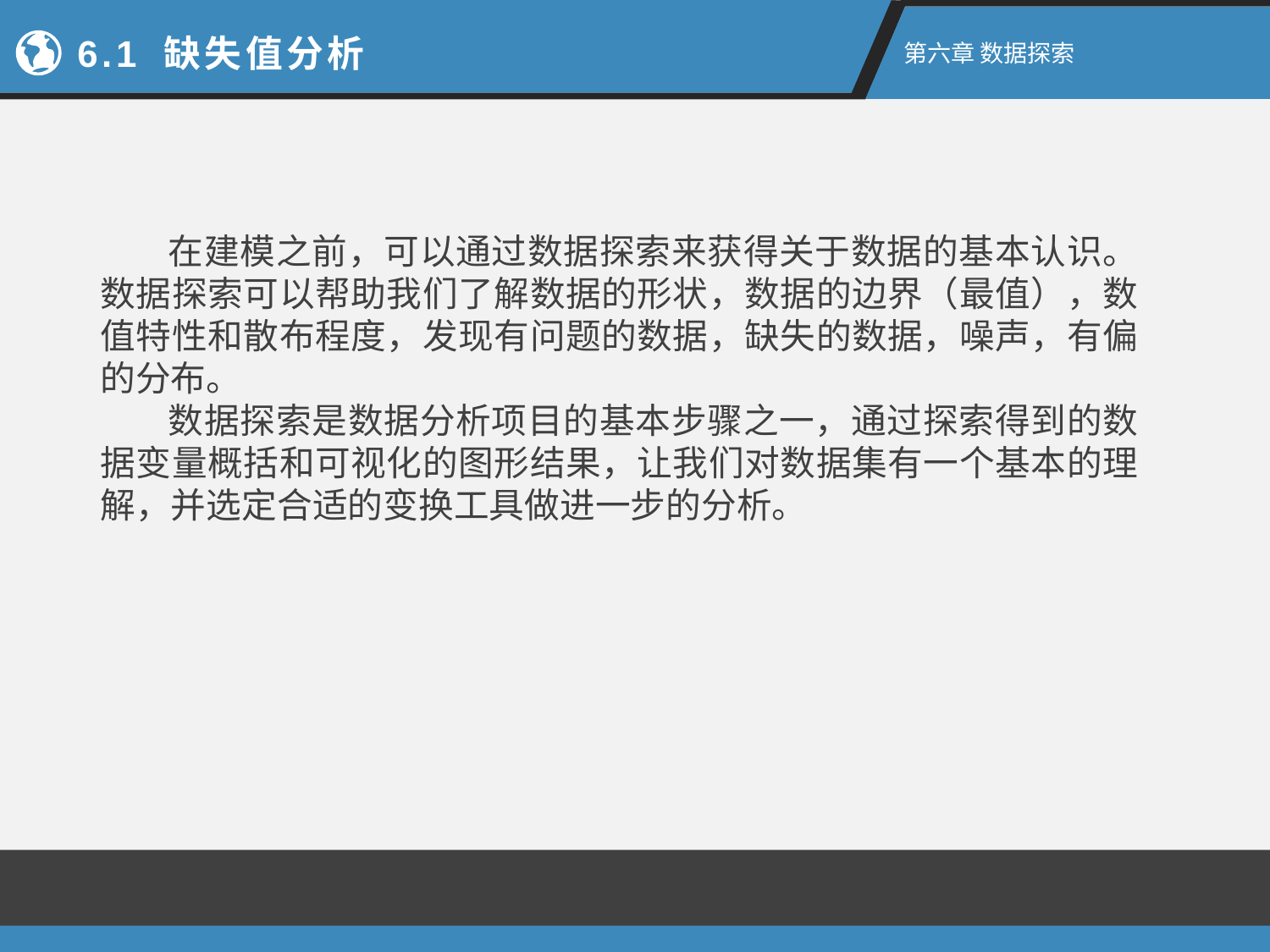

6.1 缺失值分析

第六章 数据探索
       在建模之前，可以通过数据探索来获得关于数据的基本认识。数据探索可以帮助我们了解数据的形状，数据的边界（最值），数值特性和散布程度，发现有问题的数据，缺失的数据，噪声，有偏的分布。
       数据探索是数据分析项目的基本步骤之一，通过探索得到的数据变量概括和可视化的图形结果，让我们对数据集有一个基本的理解，并选定合适的变换工具做进一步的分析。